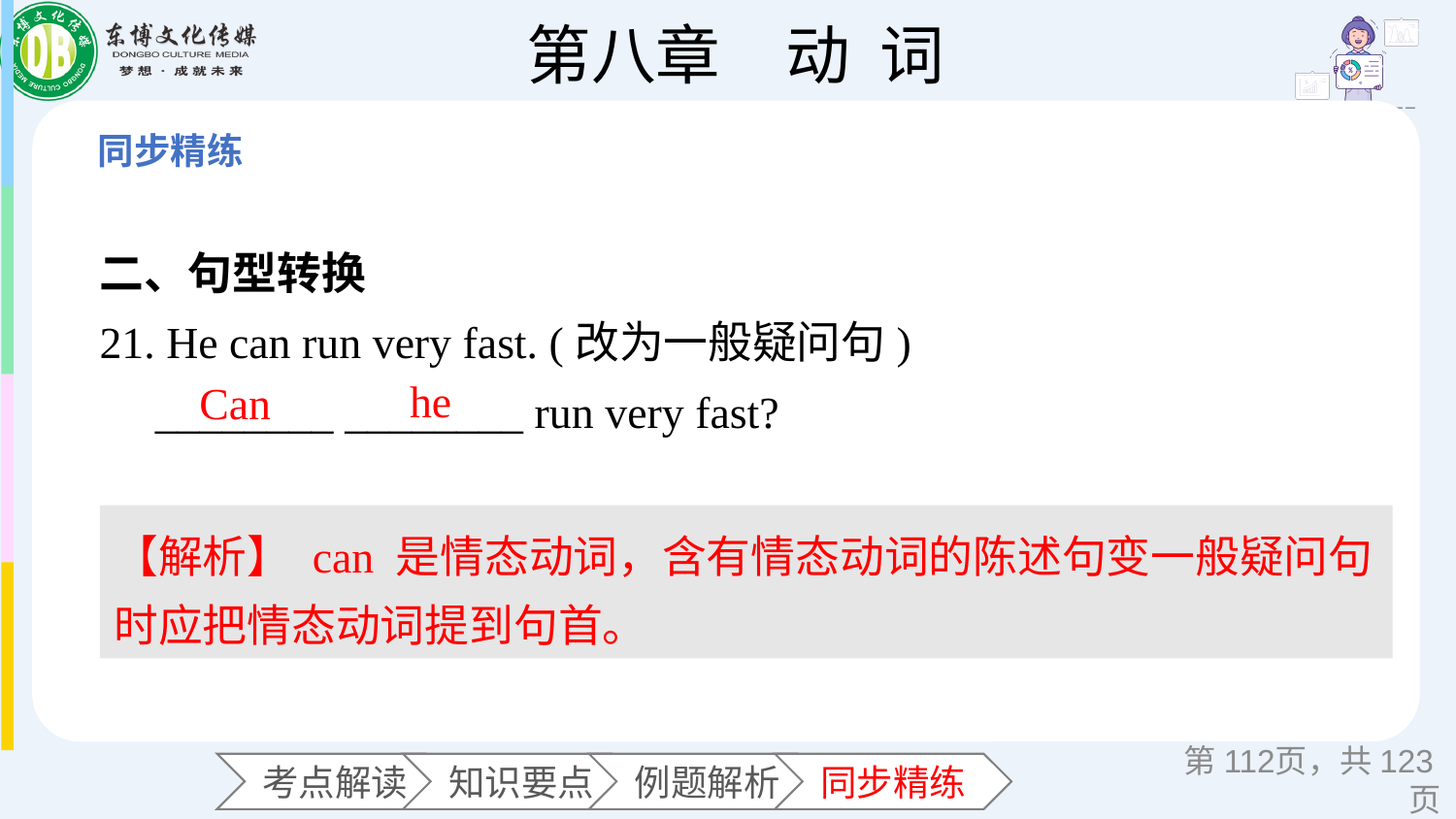

二、句型转换
21. He can run very fast. (改为一般疑问句)
     ________ ________ run very fast?
he
Can
【解析】 can 是情态动词，含有情态动词的陈述句变一般疑问句时应把情态动词提到句首。
第112页，共123页